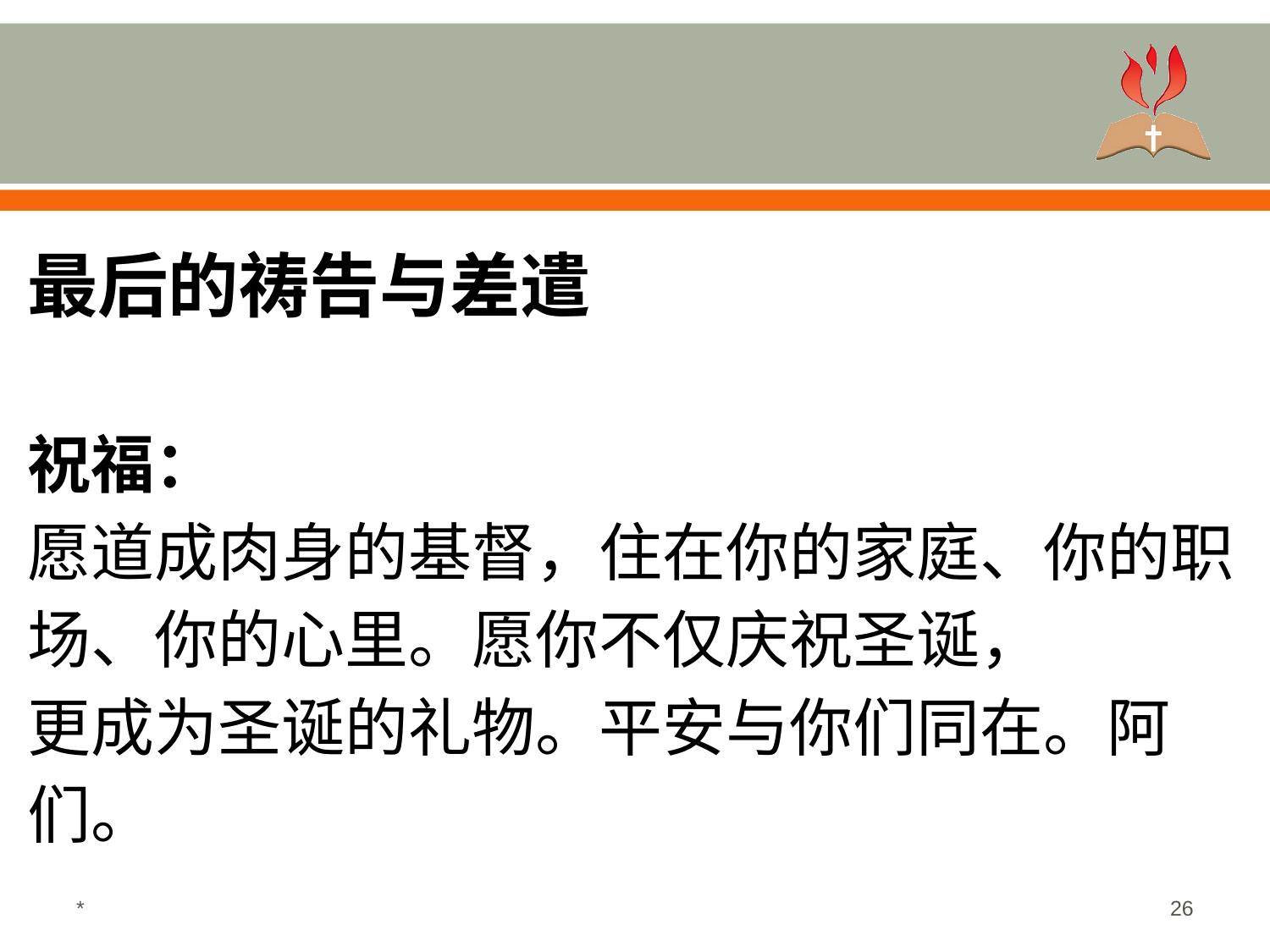

#
最后的祷告与差遣

祝福：
愿道成肉身的基督，住在你的家庭、你的职场、你的心里。愿你不仅庆祝圣诞，
更成为圣诞的礼物。平安与你们同在。阿们。

*
26